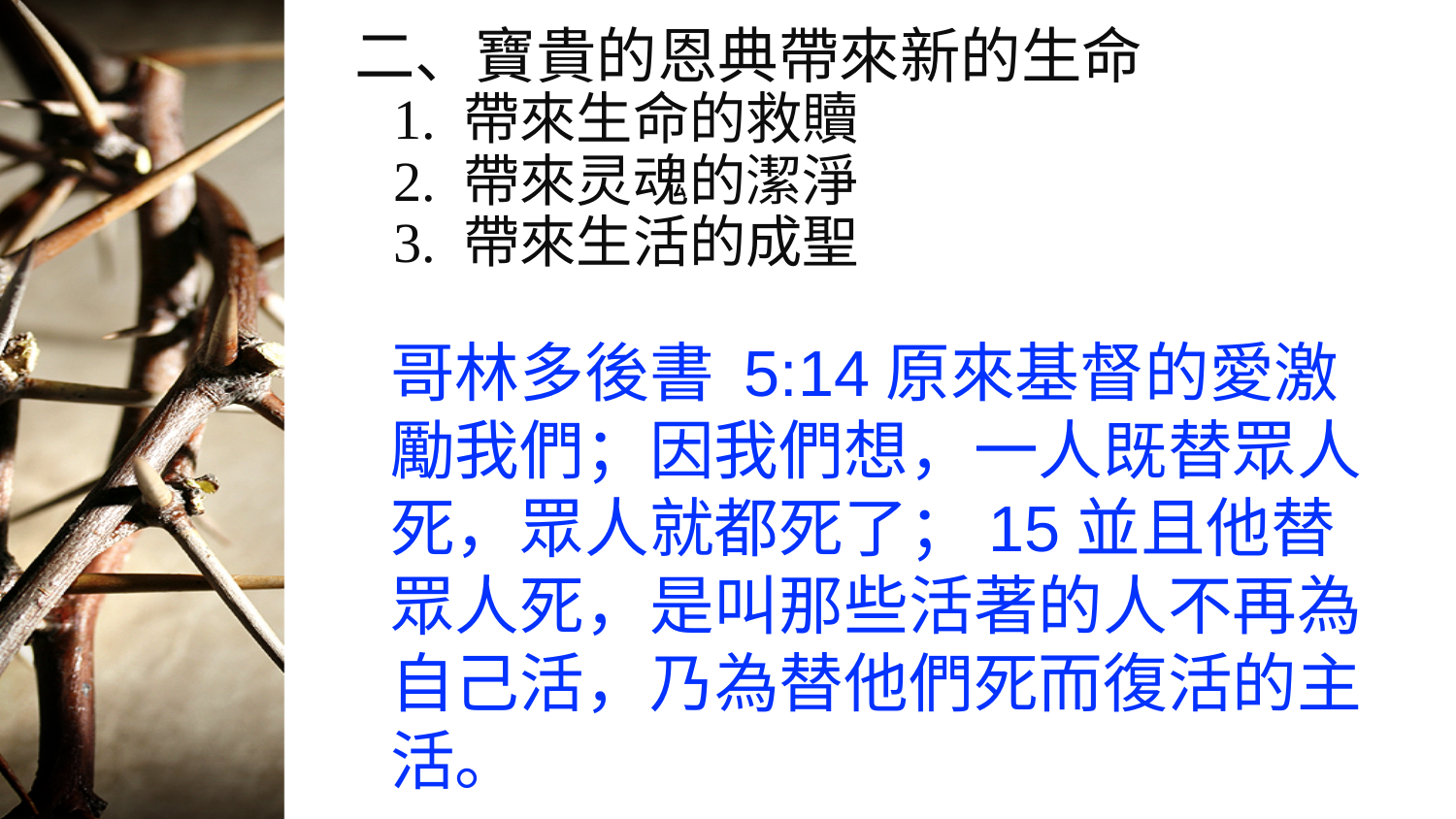

# 二、寶貴的恩典帶來新的生命 1. 帶來生命的救贖 2. 帶來灵魂的潔淨 3. 帶來生活的成聖
哥林多後書 5:14原來基督的愛激勵我們；因我們想，一人既替眾人死，眾人就都死了；15並且他替眾人死，是叫那些活著的人不再為自己活，乃為替他們死而復活的主活。